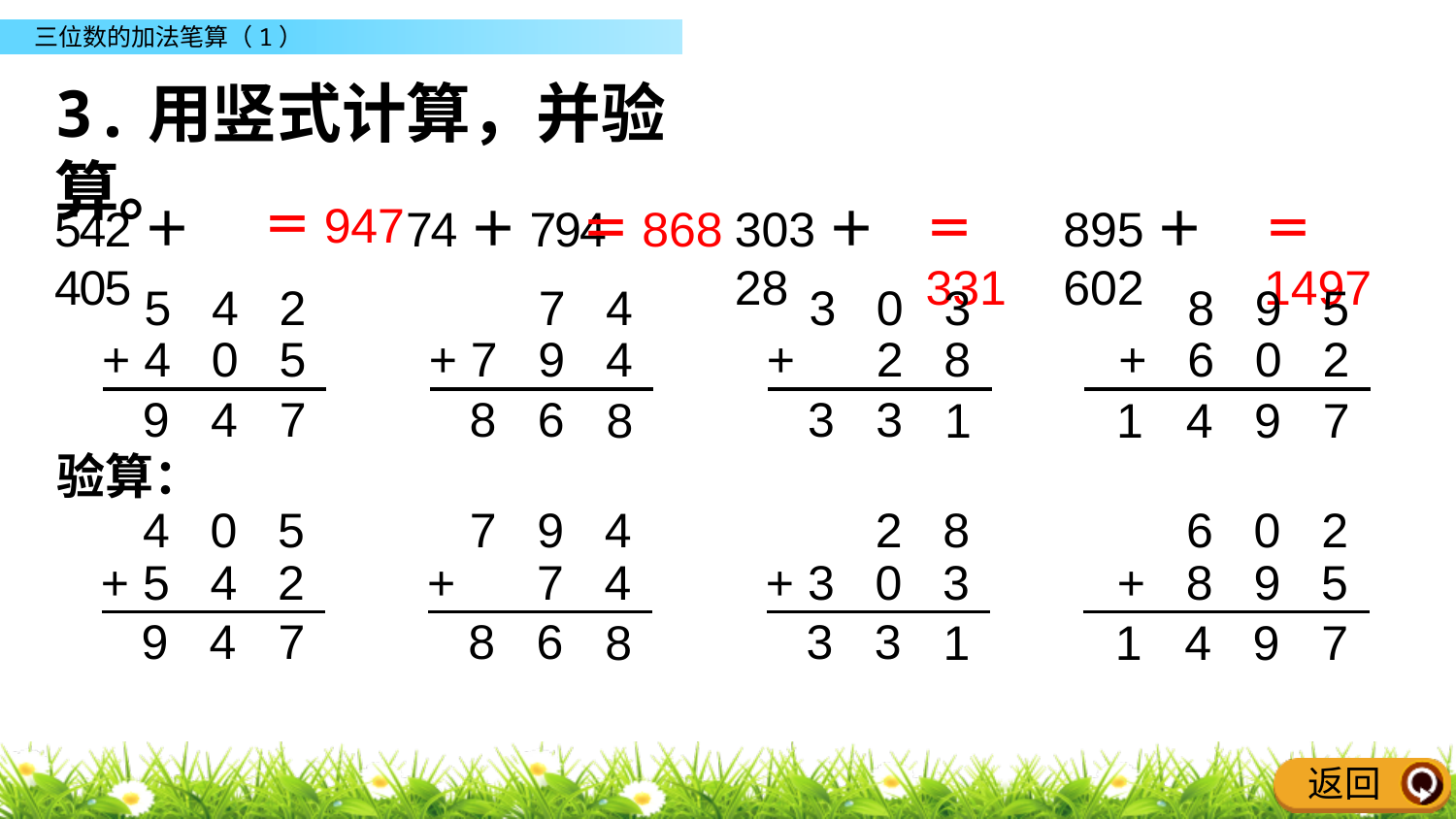

3.用竖式计算，并验算。
＝947
＝868
＝331
542＋405
74＋794
303＋28
895＋602
＝1497
5   4   2
7   4
3   0   3
8   9   5
+ 4   0   5
+ 7   9   4
+      2   8
+   6   0   2
9
4
7
8
6
3
3
8
1
1
4
9
7
验算：
4   0   5
7   9   4
2   8
6   0   2
+ 5   4   2
+      7   4
+ 3   0   3
+   8   9   5
9
4
7
8
6
3
3
8
1
1
4
9
7